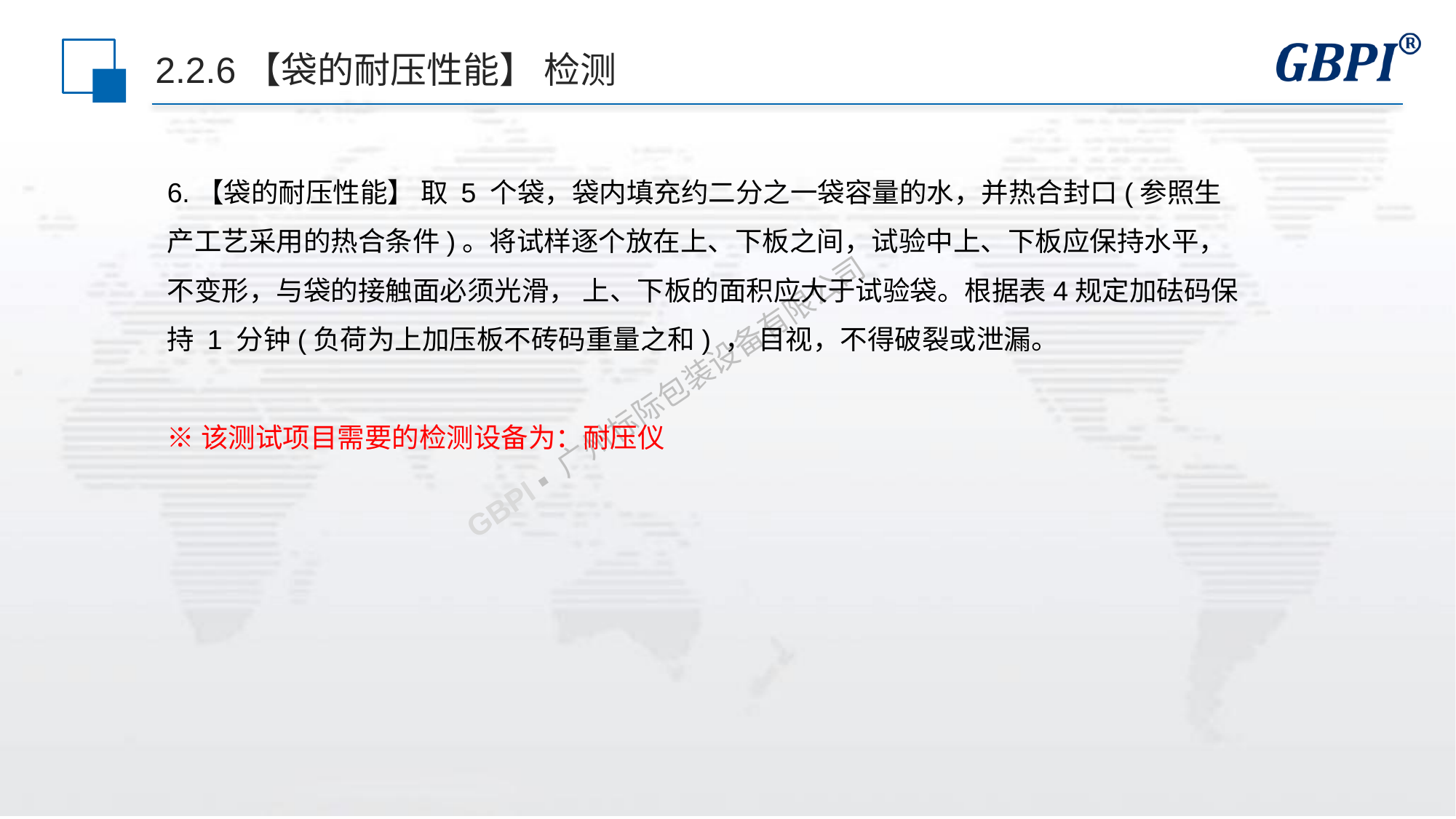

# 2.2.6【袋的耐压性能】 检测
6.【袋的耐压性能】 取 5 个袋，袋内填充约二分之一袋容量的水，并热合封口(参照生产工艺采用的热合条件)。将试样逐个放在上、下板之间，试验中上、下板应保持水平， 不变形，与袋的接触面必须光滑， 上、下板的面积应大于试验袋。根据表4规定加砝码保持 1 分钟(负荷为上加压板不砖码重量之和) ， 目视，不得破裂或泄漏。

※该测试项目需要的检测设备为：耐压仪